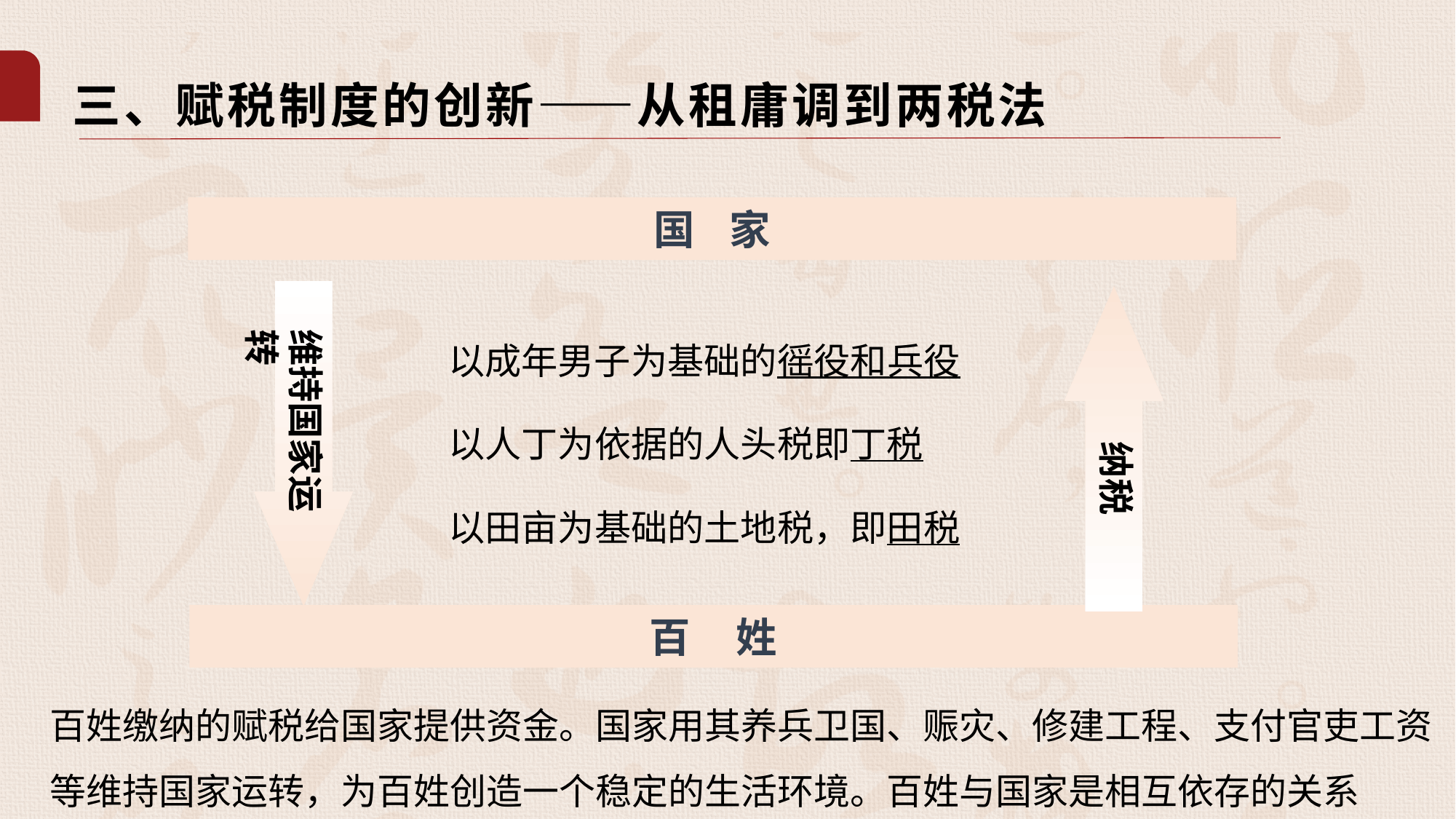

三、赋税制度的创新——从租庸调到两税法
国   家
维持国家运转
以成年男子为基础的徭役和兵役

以人丁为依据的人头税即丁税
纳税
以田亩为基础的土地税，即田税
百    姓
百姓缴纳的赋税给国家提供资金。国家用其养兵卫国、赈灾、修建工程、支付官吏工资等维持国家运转，为百姓创造一个稳定的生活环境。百姓与国家是相互依存的关系